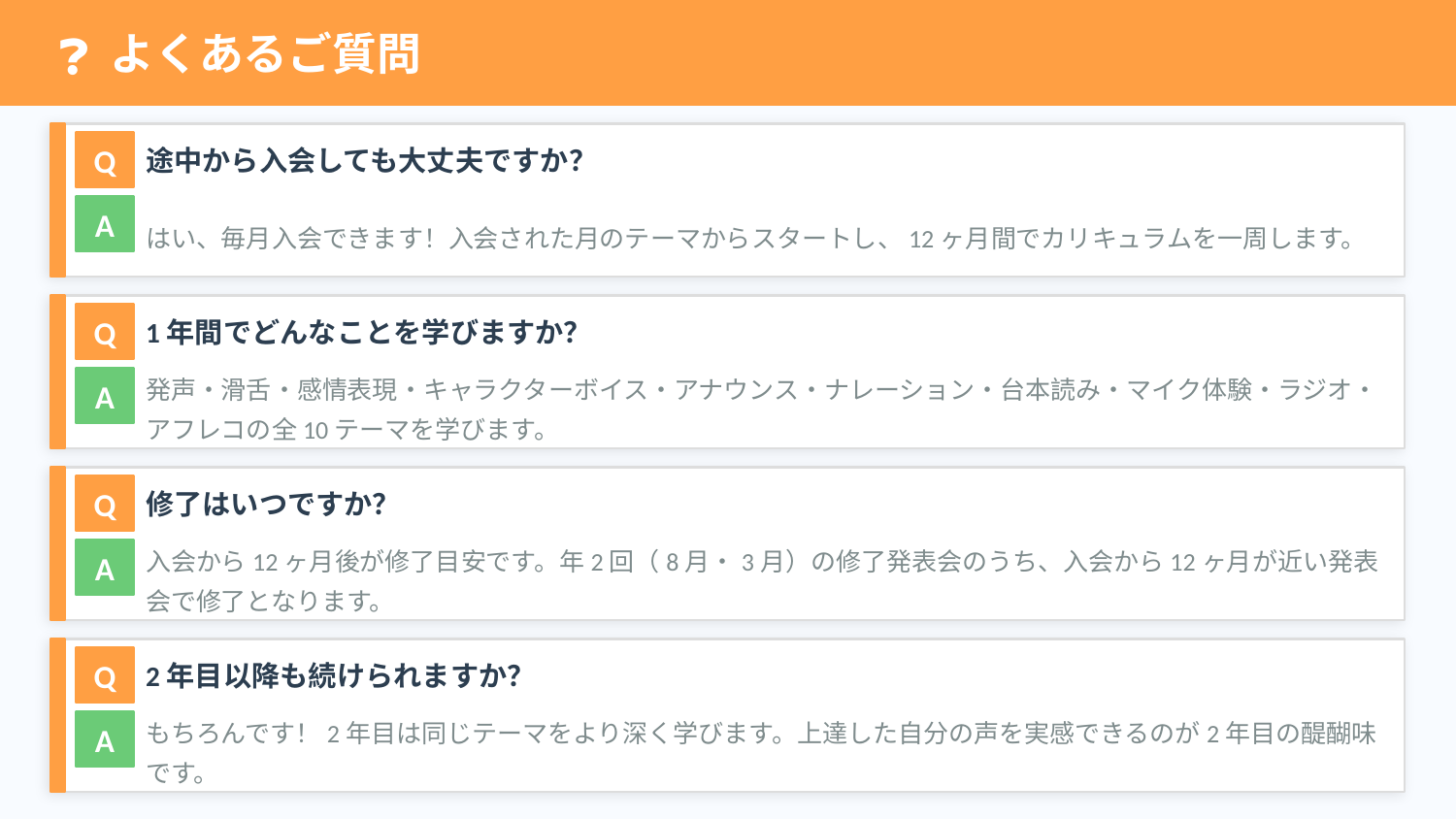

❓ よくあるご質問

Q
途中から入会しても大丈夫ですか？

A
はい、毎月入会できます！入会された月のテーマからスタートし、12ヶ月間でカリキュラムを一周します。

Q
1年間でどんなことを学びますか？

A
発声・滑舌・感情表現・キャラクターボイス・アナウンス・ナレーション・台本読み・マイク体験・ラジオ・アフレコの全10テーマを学びます。

Q
修了はいつですか？

A
入会から12ヶ月後が修了目安です。年2回（8月・3月）の修了発表会のうち、入会から12ヶ月が近い発表会で修了となります。

Q
2年目以降も続けられますか？

A
もちろんです！2年目は同じテーマをより深く学びます。上達した自分の声を実感できるのが2年目の醍醐味です。